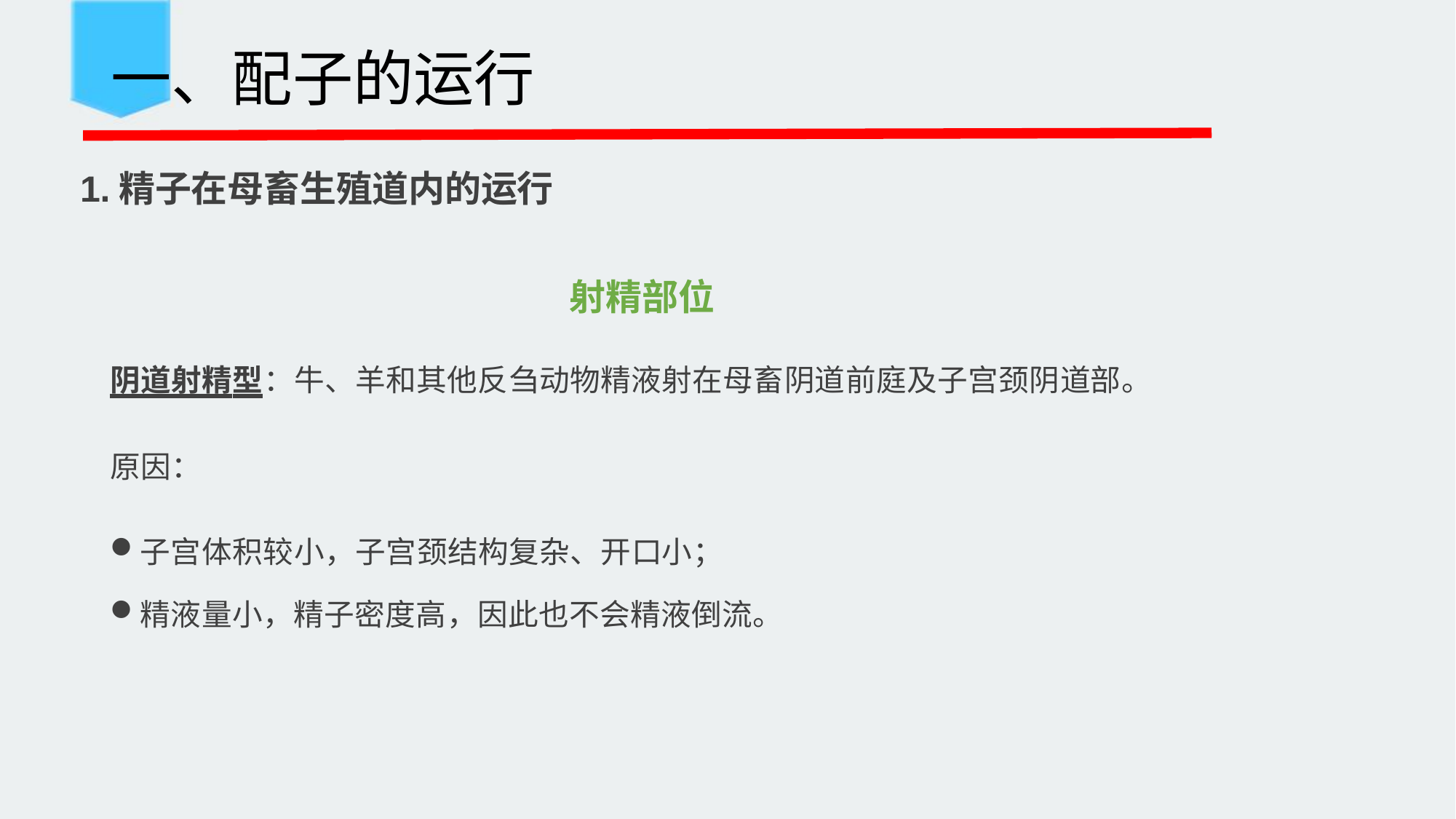

一、配子的运行
1.精子在母畜生殖道内的运行

射精部位
阴道射精型：牛、羊和其他反刍动物精液射在母畜阴道前庭及子宫颈阴道部。

原因：

子宫体积较小，子宫颈结构复杂、开口小；
精液量小，精子密度高，因此也不会精液倒流。